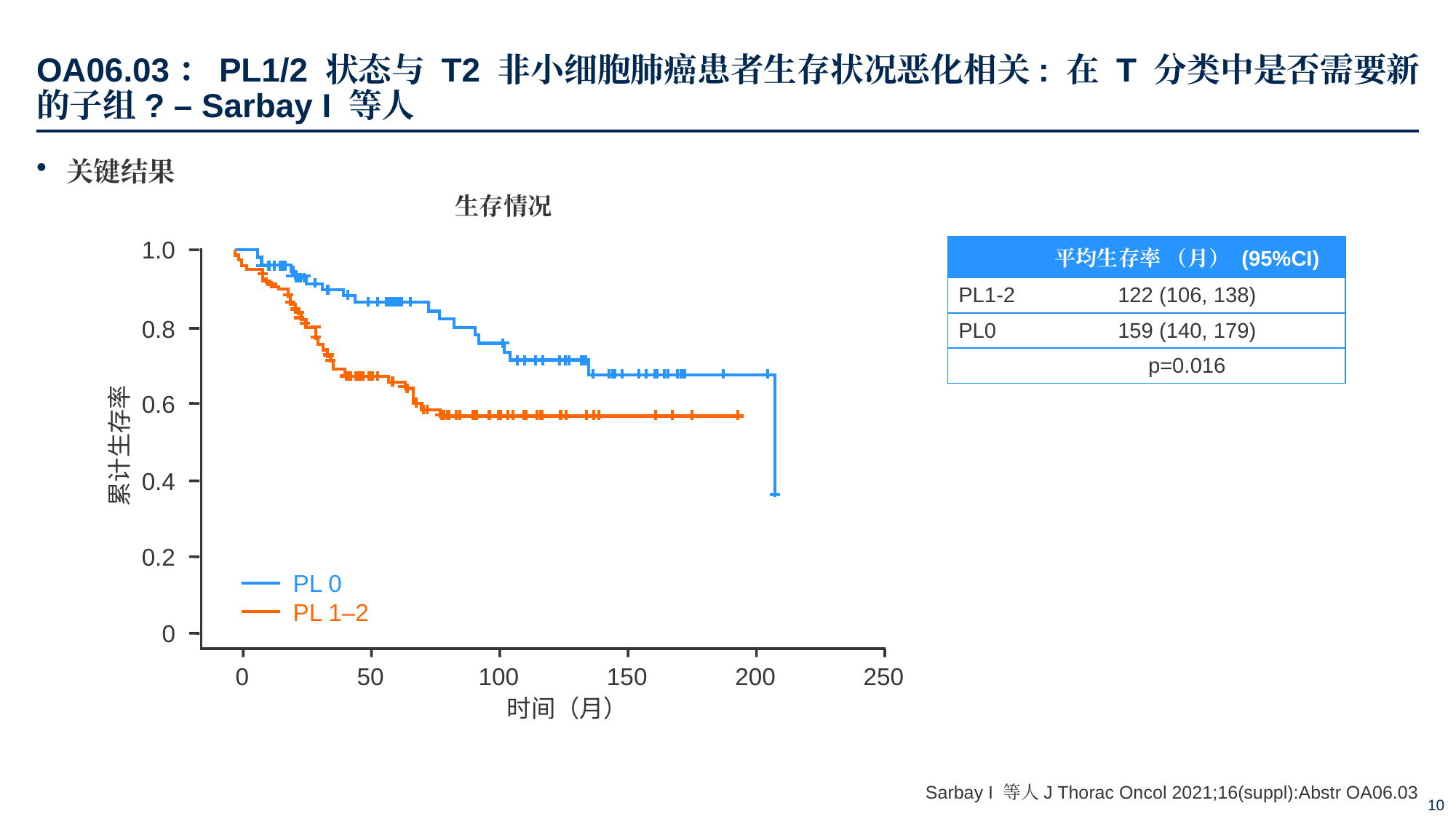

# OA06.03：PL1/2 状态与 T2 非小细胞肺癌患者生存状况恶化相关: 在 T 分类中是否需要新的子组? – Sarbay I 等人
关键结果
生存情况
1.0

0.8

0.6

累计生存率
0.4

0.2

PL 0
PL 1–2
0

0
50
100
150
200
250
时间（月）
|  | 平均生存率 （月） (95%CI) |
| --- | --- |
| PL1-2 | 122 (106, 138) |
| PL0 | 159 (140, 179) |
|  | p=0.016 |
Sarbay I 等人J Thorac Oncol 2021;16(suppl):Abstr OA06.03